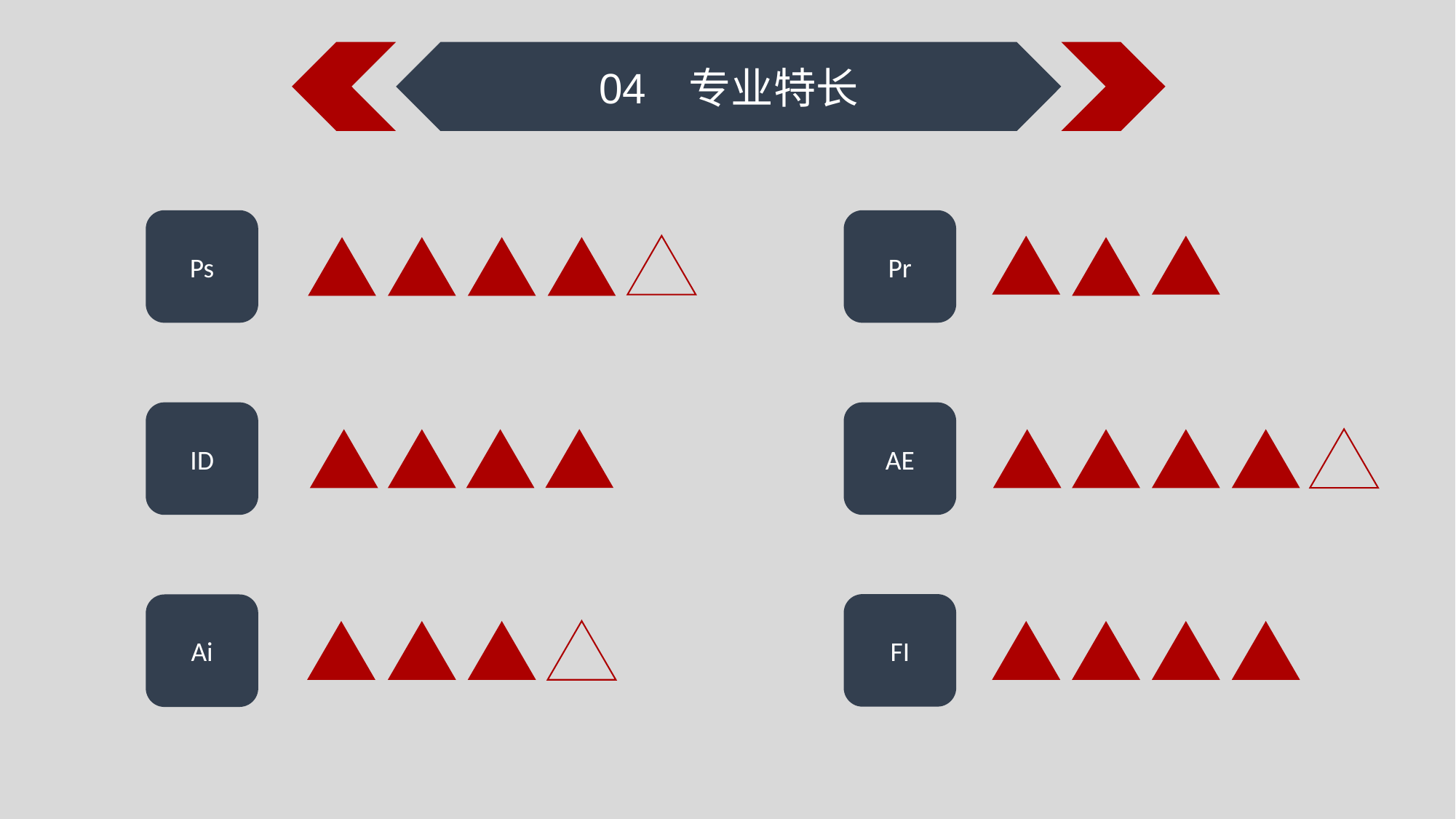

04    专业特长

Ps
Pr

ID
AE

FI
Ai